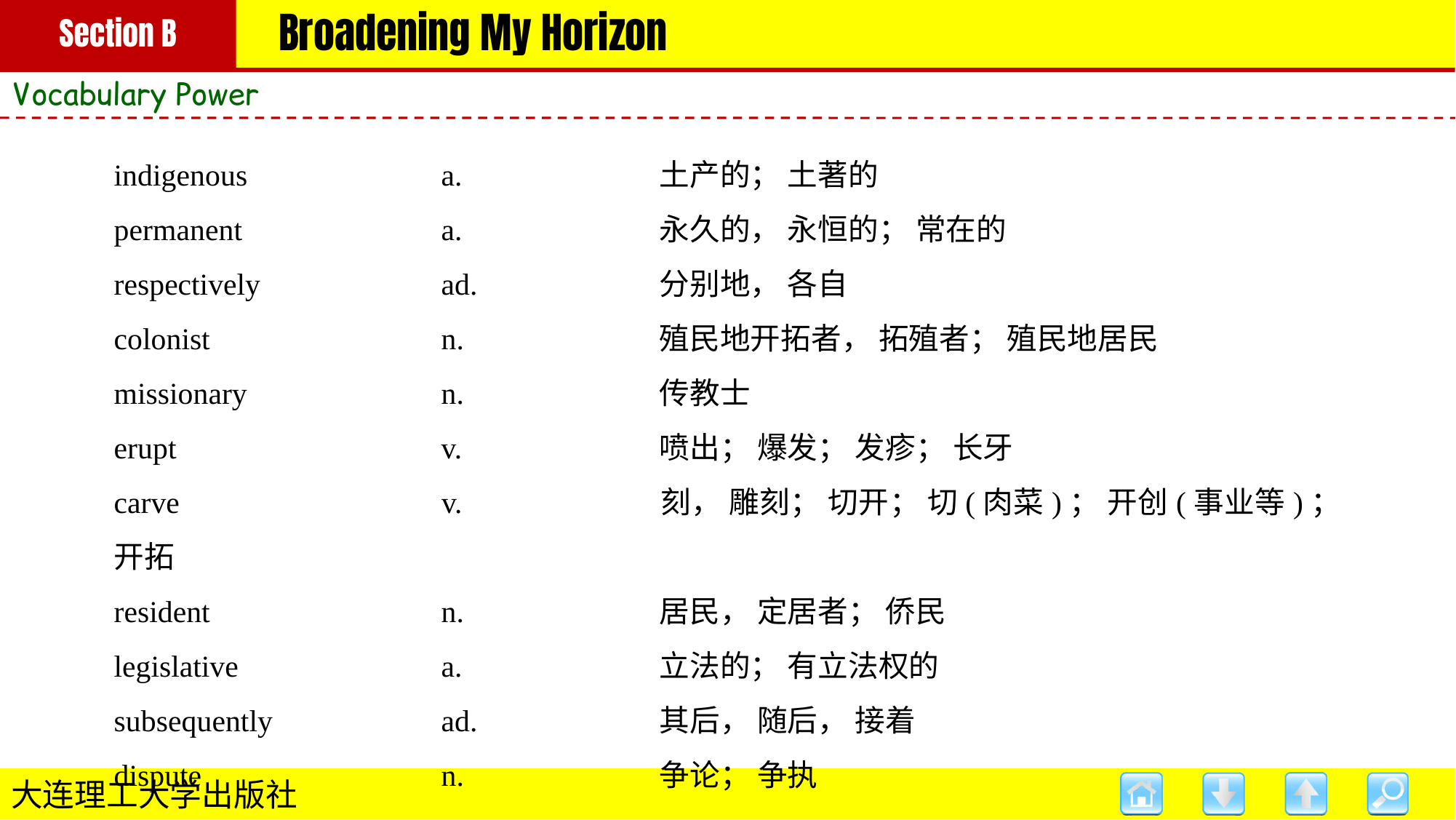

Section B
# Broadening My Horizon
Vocabulary Power
indigenous 		a. 		土产的； 土著的
permanent 		a. 		永久的， 永恒的； 常在的
respectively 		ad. 		分别地， 各自
colonist 			n. 		殖民地开拓者， 拓殖者； 殖民地居民
missionary 		n. 		传教士
erupt 			v. 		喷出； 爆发； 发疹； 长牙
carve 			v. 		刻， 雕刻； 切开； 切(肉菜)； 开创(事业等)； 开拓
resident 			n. 		居民， 定居者； 侨民
legislative 		a. 		立法的； 有立法权的
subsequently 		ad. 		其后， 随后， 接着
dispute 			n. 		争论； 争执